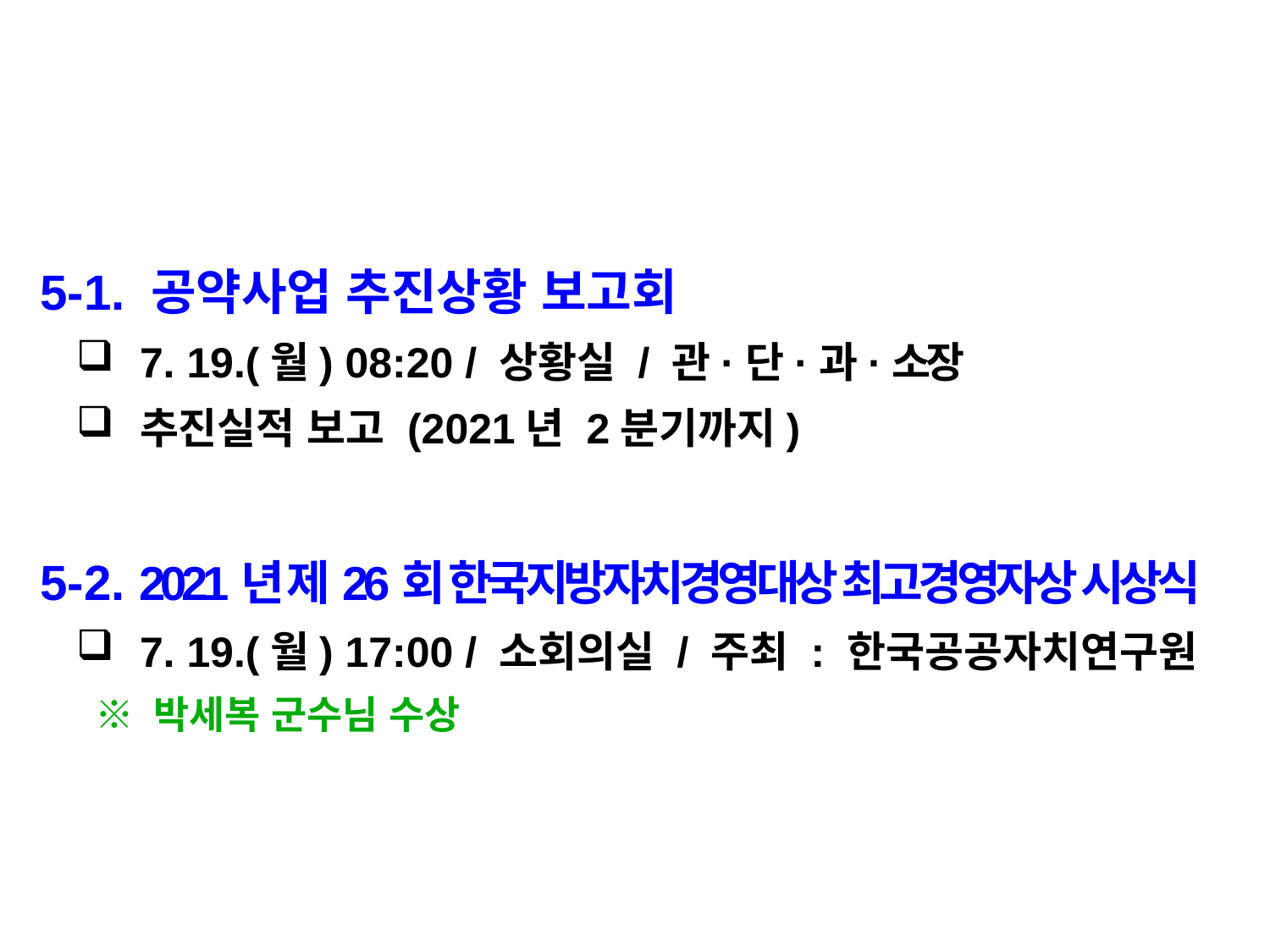

5-1. 공약사업 추진상황 보고회
7. 19.(월) 08:20 / 상황실 / 관·단·과·소장
추진실적 보고 (2021년 2분기까지)
  5-2. 2021년 제26회 한국지방자치경영대상 최고경영자상 시상식
7. 19.(월) 17:00 / 소회의실 / 주최 : 한국공공자치연구원
  ※ 박세복 군수님 수상